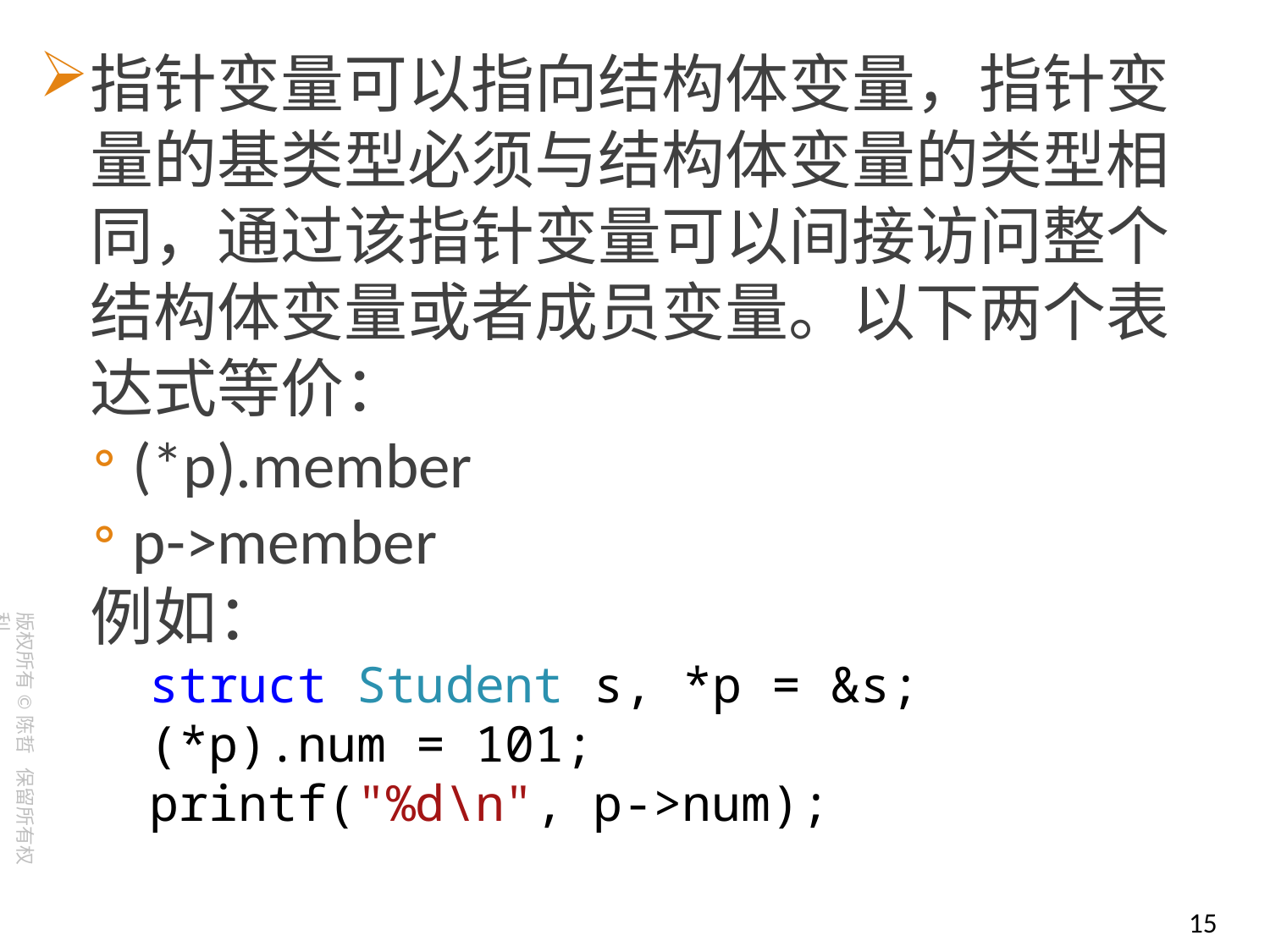

指针变量可以指向结构体变量，指针变量的基类型必须与结构体变量的类型相同，通过该指针变量可以间接访问整个结构体变量或者成员变量。以下两个表达式等价：
 (*p).member
 p->member
例如：
  struct Student s, *p = &s;
  (*p).num = 101;
  printf("%d\n", p->num);
15